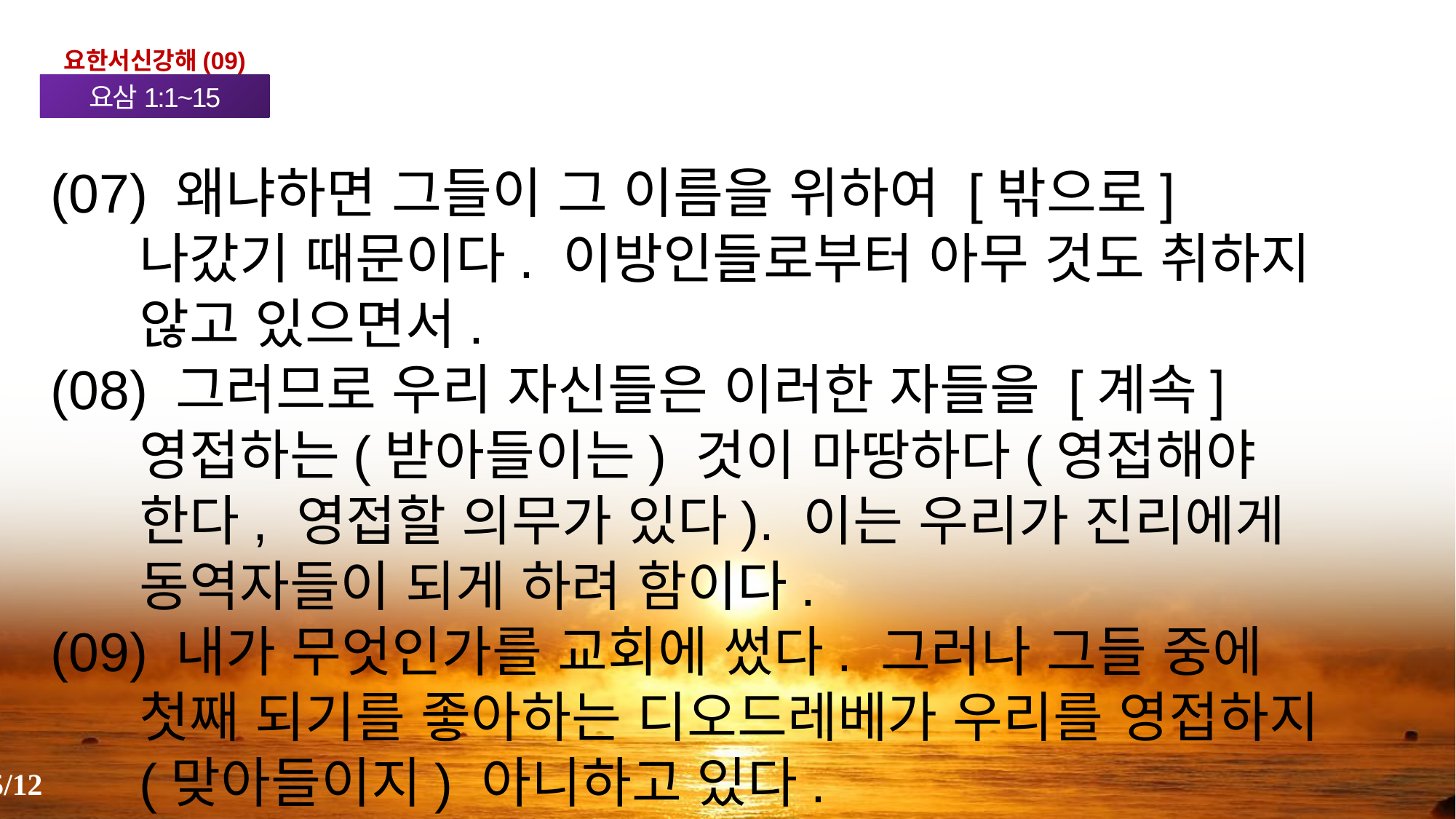

요한서신강해(09)
요삼1:1~15

(07) 왜냐하면 그들이 그 이름을 위하여 [밖으로] 나갔기 때문이다. 이방인들로부터 아무 것도 취하지 않고 있으면서.
(08) 그러므로 우리 자신들은 이러한 자들을 [계속] 영접하는(받아들이는) 것이 마땅하다(영접해야 한다, 영접할 의무가 있다). 이는 우리가 진리에게 동역자들이 되게 하려 함이다.
(09) 내가 무엇인가를 교회에 썼다. 그러나 그들 중에 첫째 되기를 좋아하는 디오드레베가 우리를 영접하지(맞아들이지) 아니하고 있다.